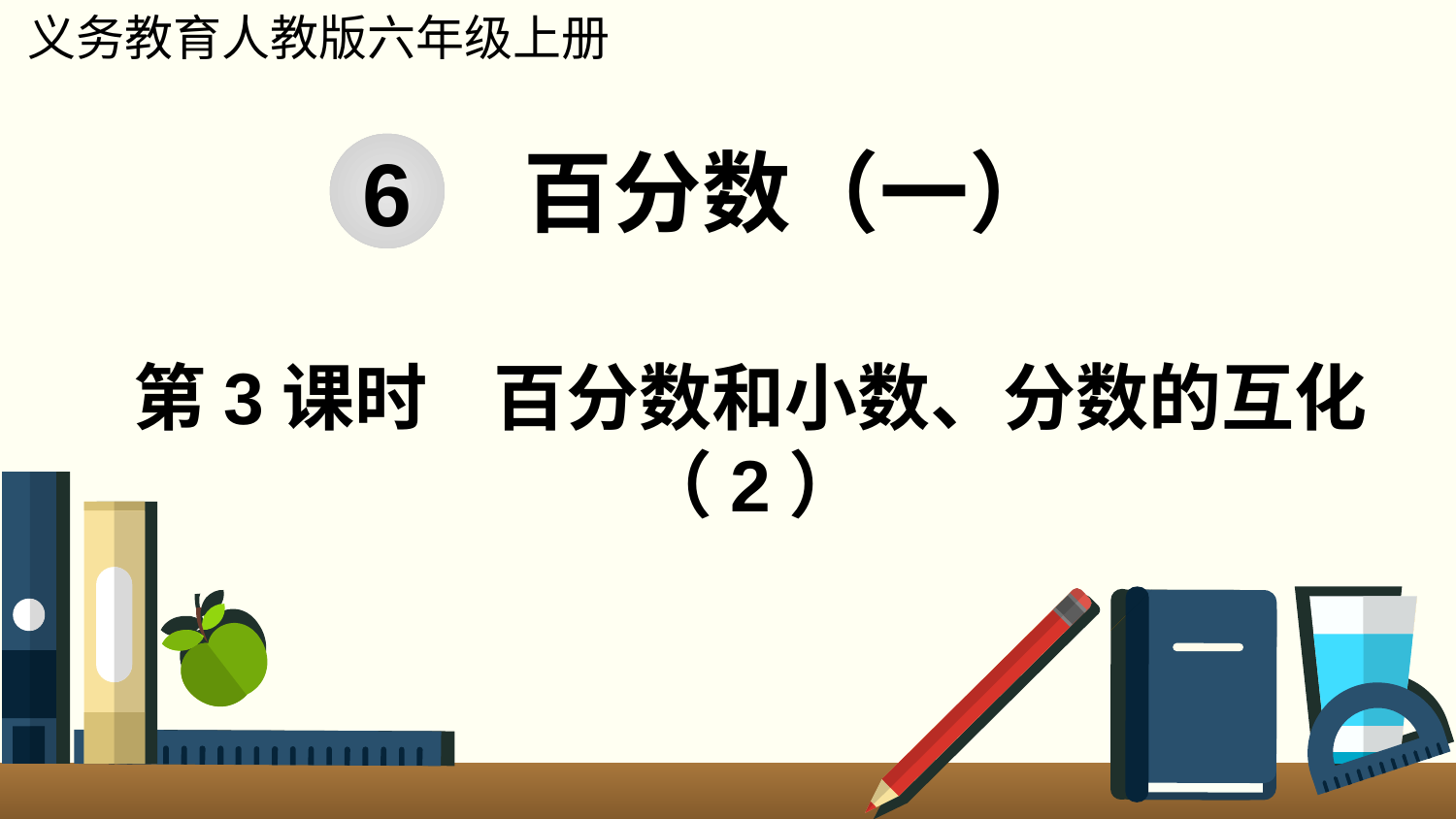

义务教育人教版六年级上册
百分数（一）
6
第3课时    百分数和小数、分数的互化（2）
www.youyi100.com
www.youyi100.com
www.youyi100.com
www.youyi100.com
www.youyi100.com
www.youyi100.com
www.youyi100.com
www.youyi100.com
www.youyi100.com

优翼